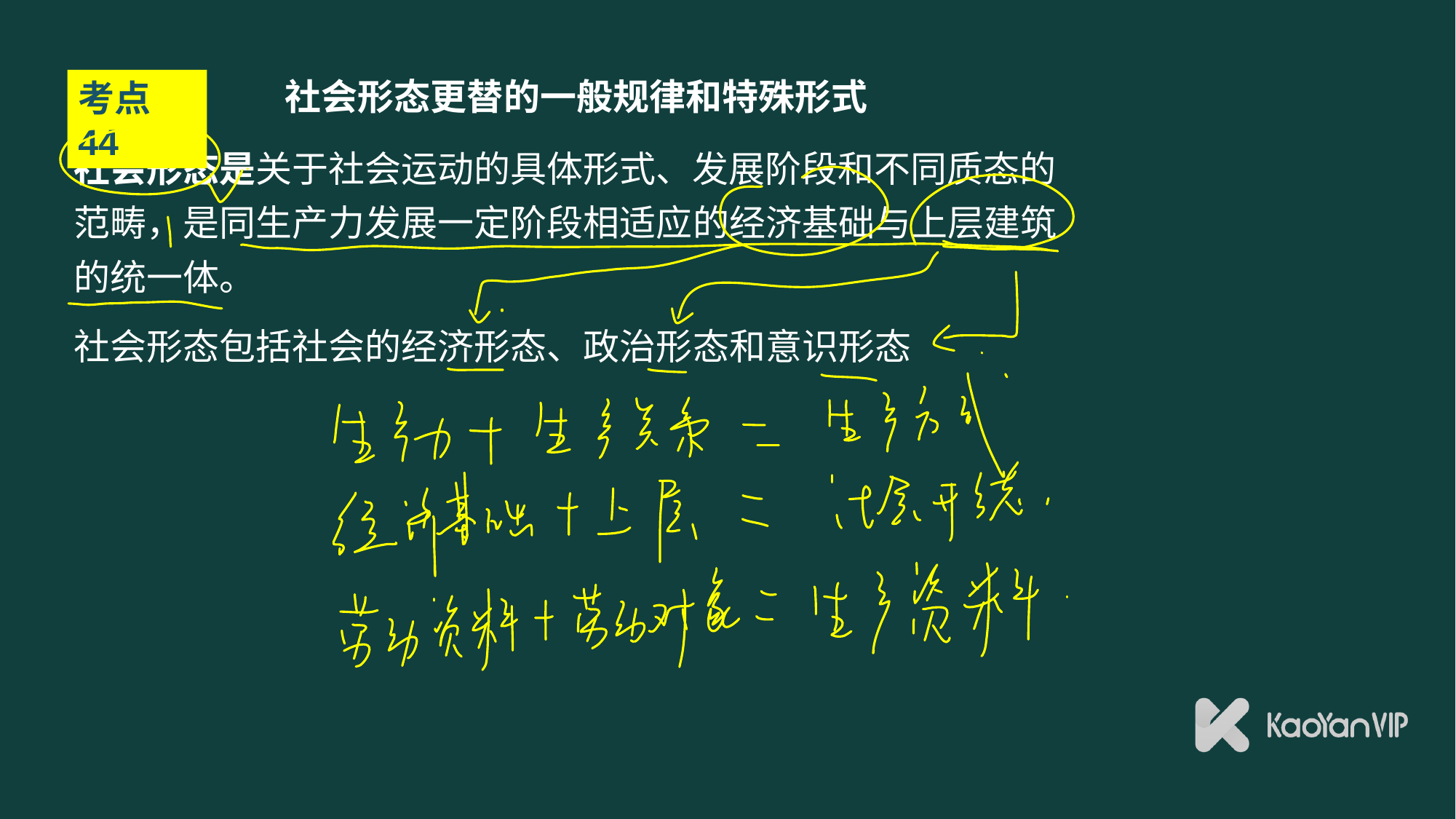

# 社会形态更替的一般规律和特殊形式
考点44
社会形态是关于社会运动的具体形式、发展阶段和不同质态的范畴，是同生产力发展一定阶段相适应的经济基础与上层建筑的统一体。
社会形态包括社会的经济形态、政治形态和意识形态